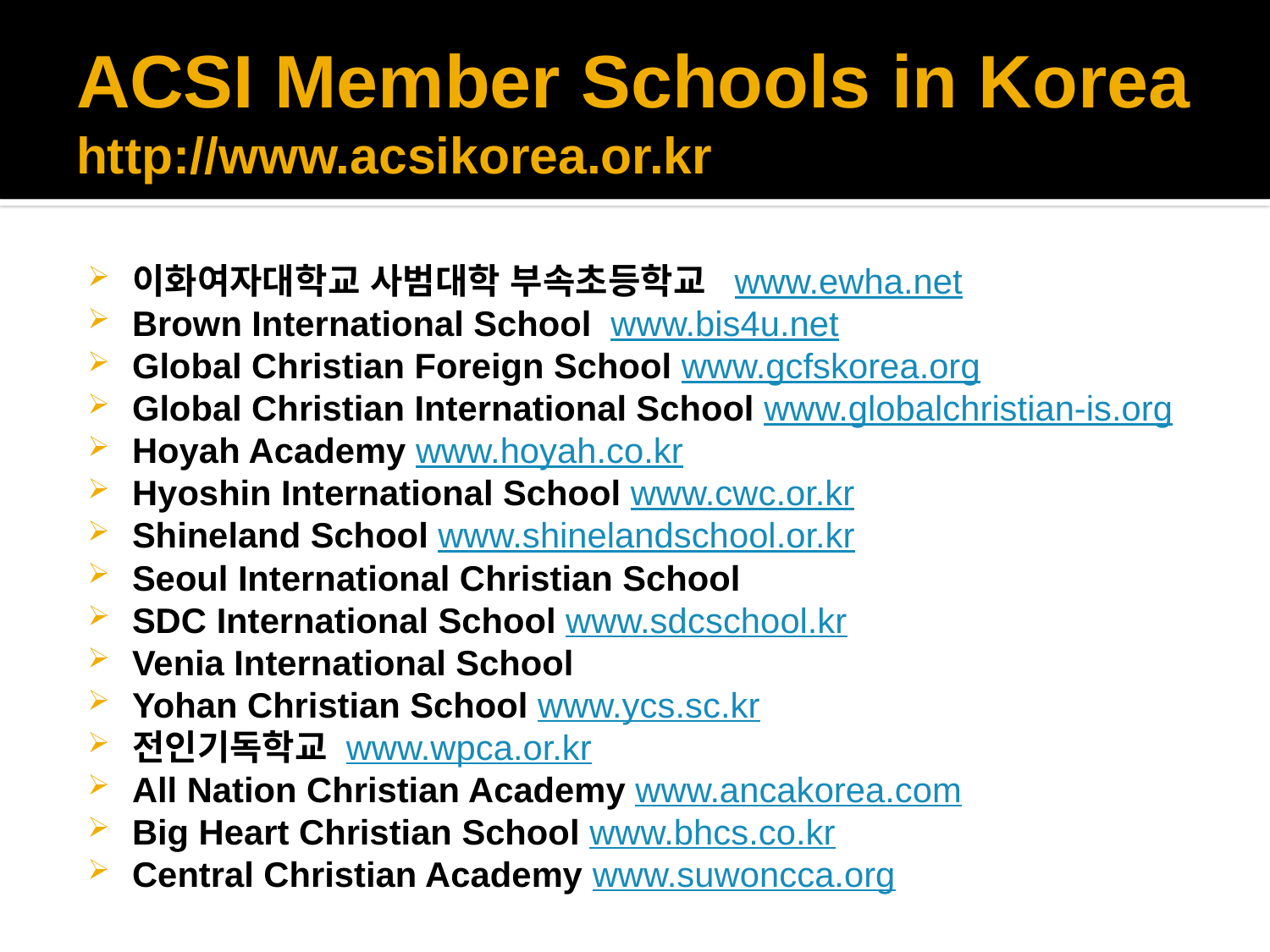

# ACSI Member Schools in Korea http://www.acsikorea.or.kr
이화여자대학교 사범대학 부속초등학교  www.ewha.net
Brown International School  www.bis4u.net
Global Christian Foreign School www.gcfskorea.org
Global Christian International School www.globalchristian-is.org
Hoyah Academy www.hoyah.co.kr
Hyoshin International School www.cwc.or.kr
Shineland School www.shinelandschool.or.kr
Seoul International Christian School
SDC International School www.sdcschool.kr
Venia International School
Yohan Christian School www.ycs.sc.kr
전인기독학교 www.wpca.or.kr
All Nation Christian Academy www.ancakorea.com
Big Heart Christian School www.bhcs.co.kr
Central Christian Academy www.suwoncca.org